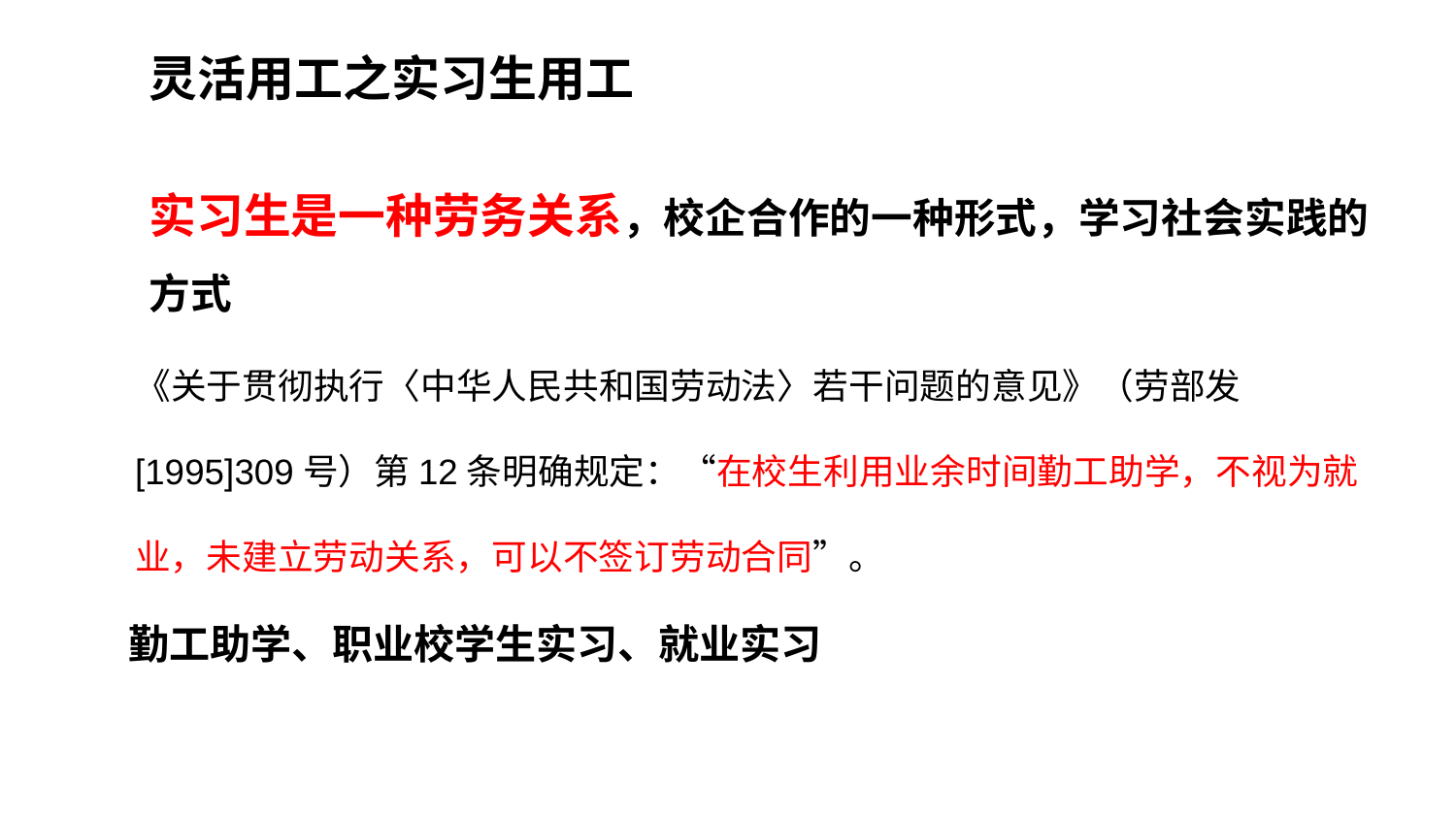

# 灵活用工之实习生用工
实习生是一种劳务关系，校企合作的一种形式，学习社会实践的方式
《关于贯彻执行〈中华人民共和国劳动法〉若干问题的意见》（劳部发[1995]309号）第12条明确规定：“在校生利用业余时间勤工助学，不视为就业，未建立劳动关系，可以不签订劳动合同”。
勤工助学、职业校学生实习、就业实习